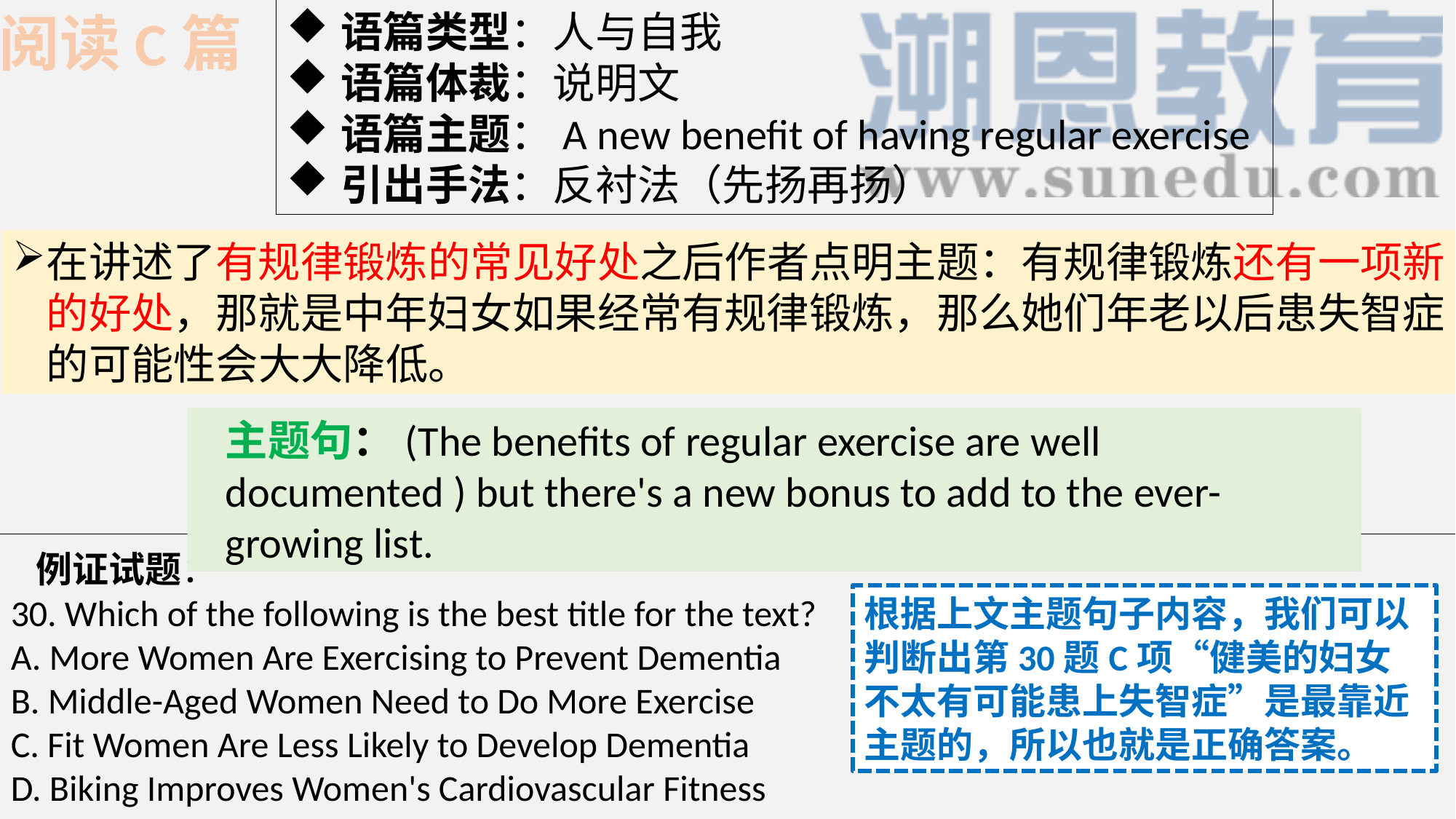

阅读C篇
语篇类型：人与自我
语篇体裁：说明文
语篇主题：A new benefit of having regular exercise
引出手法：反衬法（先扬再扬）
在讲述了有规律锻炼的常见好处之后作者点明主题：有规律锻炼还有一项新的好处，那就是中年妇女如果经常有规律锻炼，那么她们年老以后患失智症的可能性会大大降低。
主题句：(The benefits of regular exercise are well documented ) but there's a new bonus to add to the ever-growing list.
  例证试题：
30. Which of the following is the best title for the text?
A. More Women Are Exercising to Prevent Dementia
B. Middle-Aged Women Need to Do More Exercise
C. Fit Women Are Less Likely to Develop Dementia
D. Biking Improves Women's Cardiovascular Fitness
根据上文主题句子内容，我们可以判断出第30题C项“健美的妇女不太有可能患上失智症”是最靠近主题的，所以也就是正确答案。